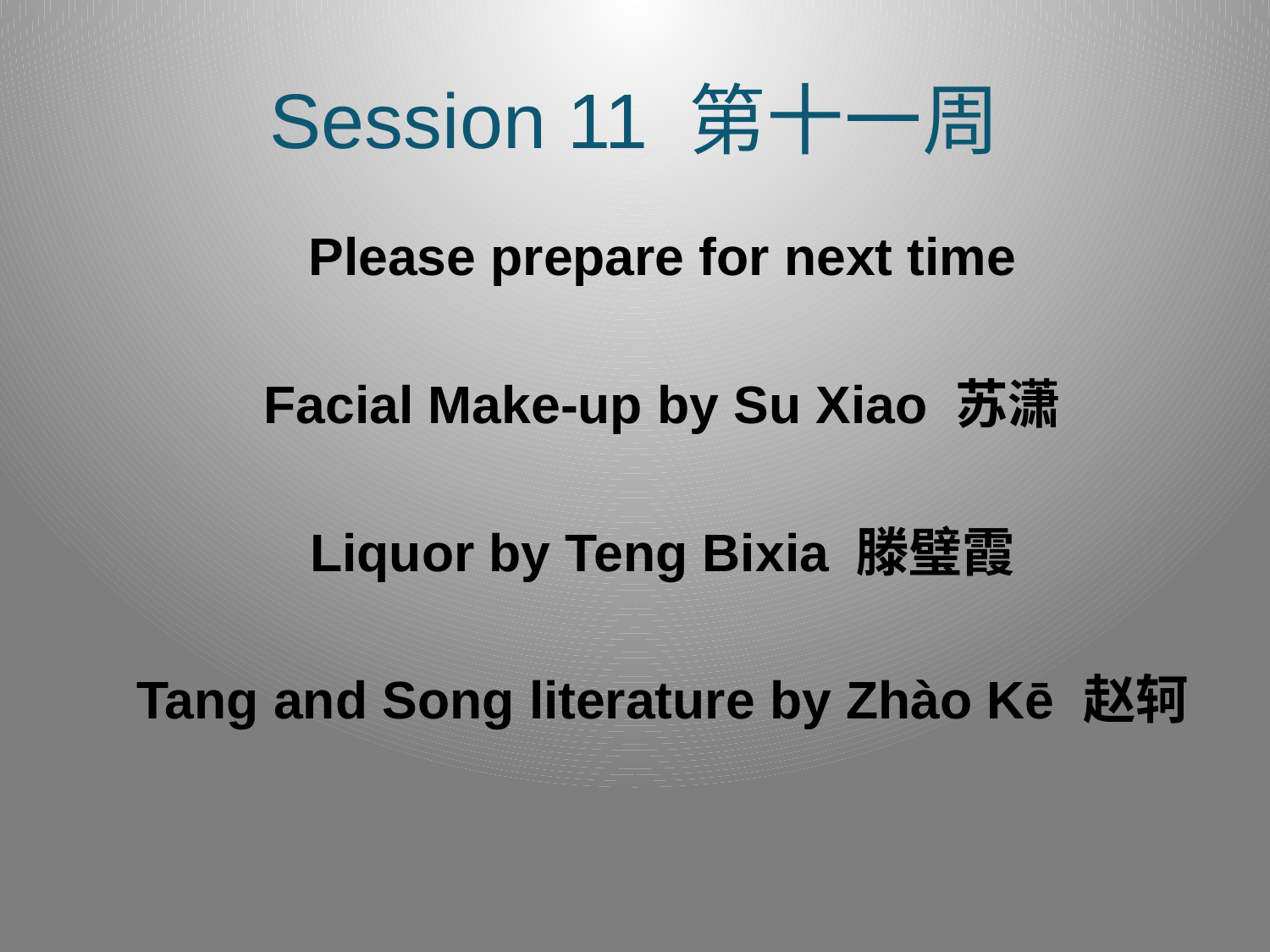

# Session 11 第十一周
Please prepare for next time

Facial Make-up by Su Xiao 苏潇

Liquor by Teng Bixia 滕璧霞

Tang and Song literature by Zhào Kē 赵轲